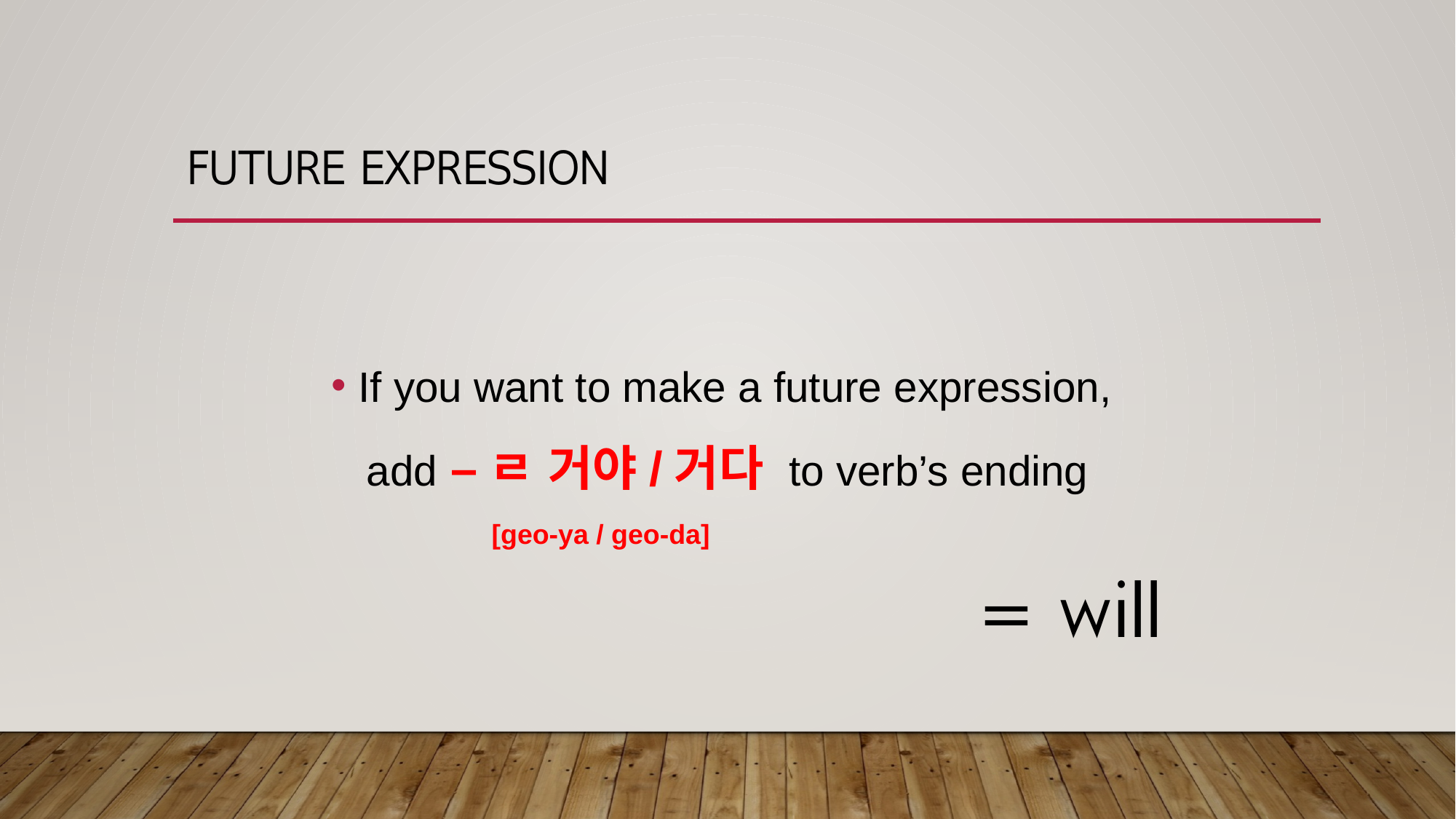

# Future expression
If you want to make a future expression,
add –ㄹ 거야/거다 to verb’s ending
[geo-ya / geo-da]

= will